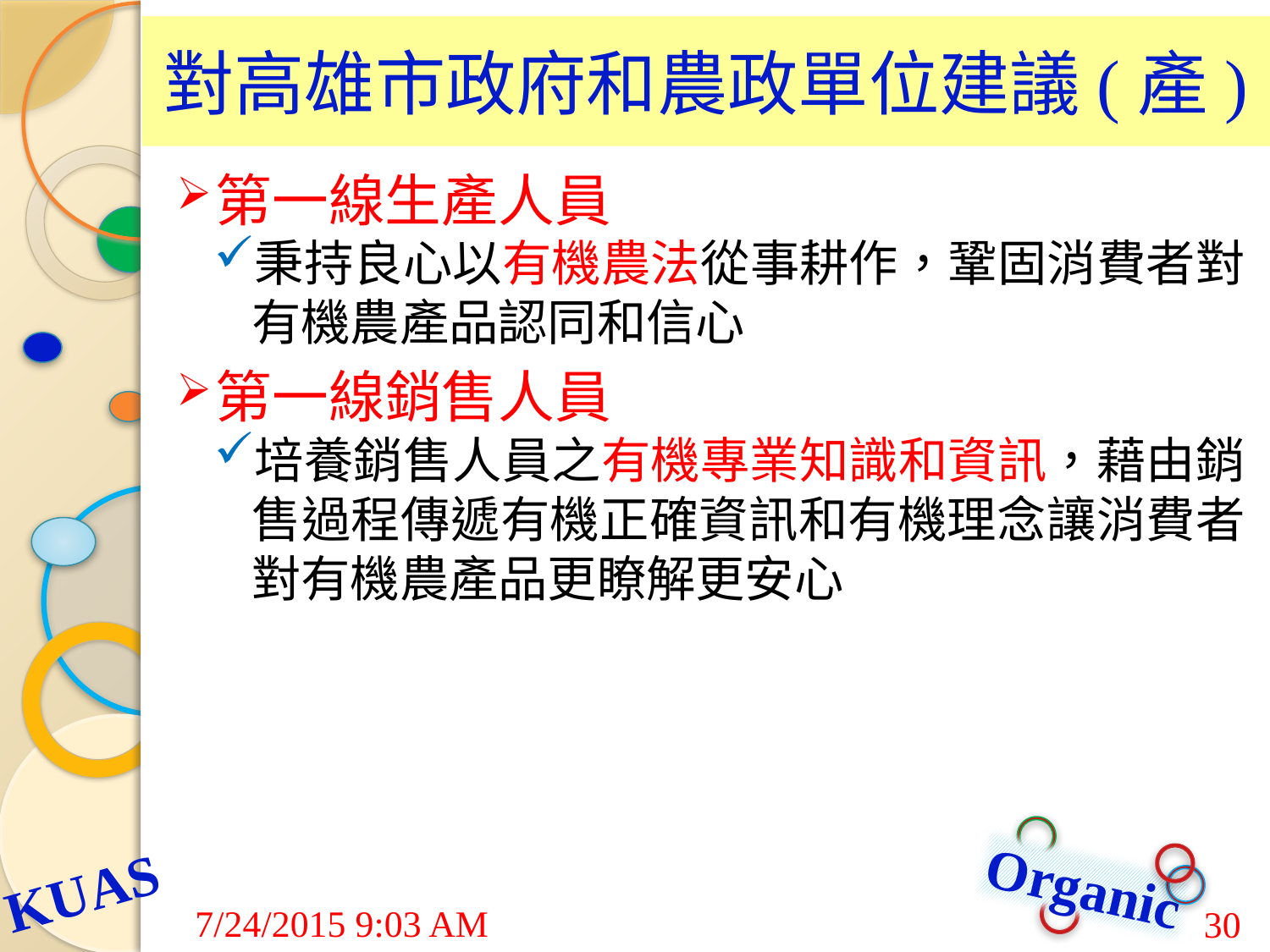

# 對高雄市政府和農政單位建議(產)
第一線生產人員
秉持良心以有機農法從事耕作，鞏固消費者對有機農產品認同和信心
第一線銷售人員
培養銷售人員之有機專業知識和資訊，藉由銷售過程傳遞有機正確資訊和有機理念讓消費者對有機農產品更瞭解更安心
7/24/2015 9:03 AM
30